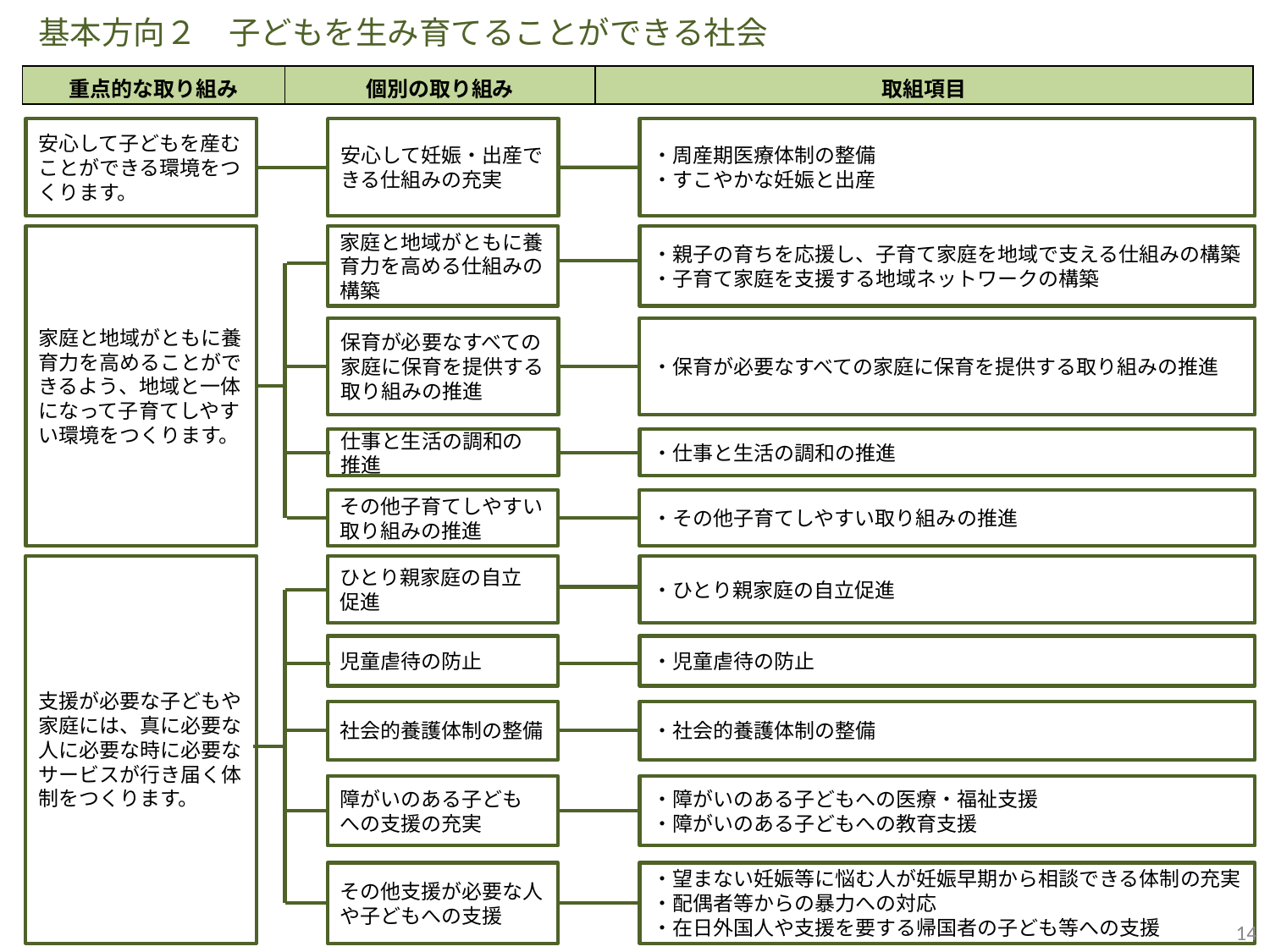

基本方向２　子どもを生み育てることができる社会
| 重点的な取り組み | 個別の取り組み | 取組項目 |
| --- | --- | --- |
安心して子どもを産むことができる環境をつくります。
安心して妊娠・出産できる仕組みの充実
・周産期医療体制の整備
・すこやかな妊娠と出産
家庭と地域がともに養育力を高めることができるよう、地域と一体になって子育てしやすい環境をつくります。
家庭と地域がともに養育力を高める仕組みの構築
・親子の育ちを応援し、子育て家庭を地域で支える仕組みの構築
・子育て家庭を支援する地域ネットワークの構築
・保育が必要なすべての家庭に保育を提供する取り組みの推進
保育が必要なすべての家庭に保育を提供する取り組みの推進
仕事と生活の調和の
推進
・仕事と生活の調和の推進
その他子育てしやすい取り組みの推進
・その他子育てしやすい取り組みの推進
支援が必要な子どもや家庭には、真に必要な人に必要な時に必要なサービスが行き届く体制をつくります。
ひとり親家庭の自立
促進
・ひとり親家庭の自立促進
児童虐待の防止
・児童虐待の防止
・社会的養護体制の整備
社会的養護体制の整備
障がいのある子ども
への支援の充実
・障がいのある子どもへの医療・福祉支援
・障がいのある子どもへの教育支援
その他支援が必要な人や子どもへの支援
・望まない妊娠等に悩む人が妊娠早期から相談できる体制の充実
・配偶者等からの暴力への対応
・在日外国人や支援を要する帰国者の子ども等への支援
14